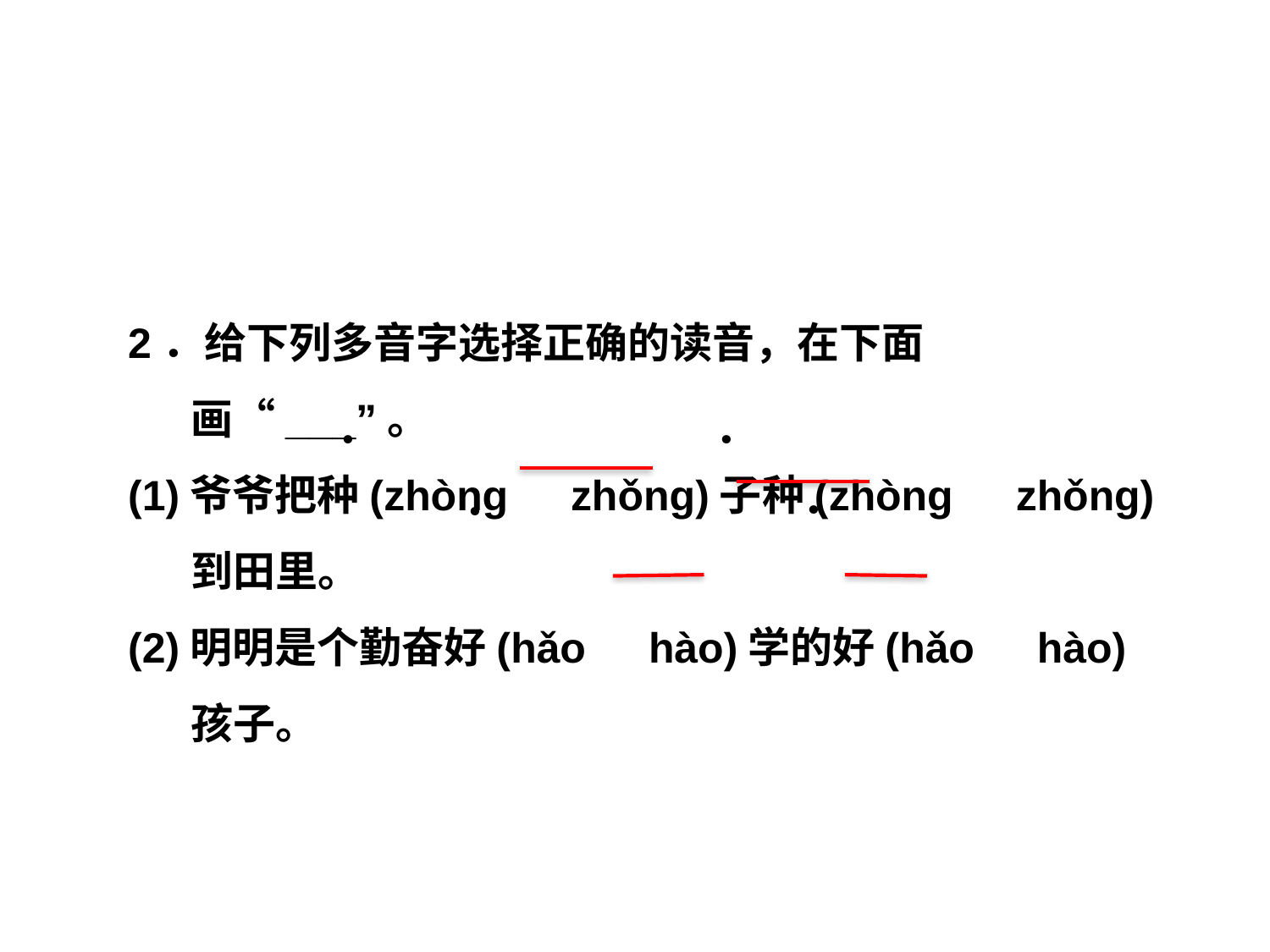

2．给下列多音字选择正确的读音，在下面画“___”。
(1)爷爷把种(zhònɡ　zhǒnɡ)子种(zhònɡ　zhǒnɡ)到田里。
(2)明明是个勤奋好(hǎo　hào)学的好(hǎo　hào)孩子。
．
．
．
．